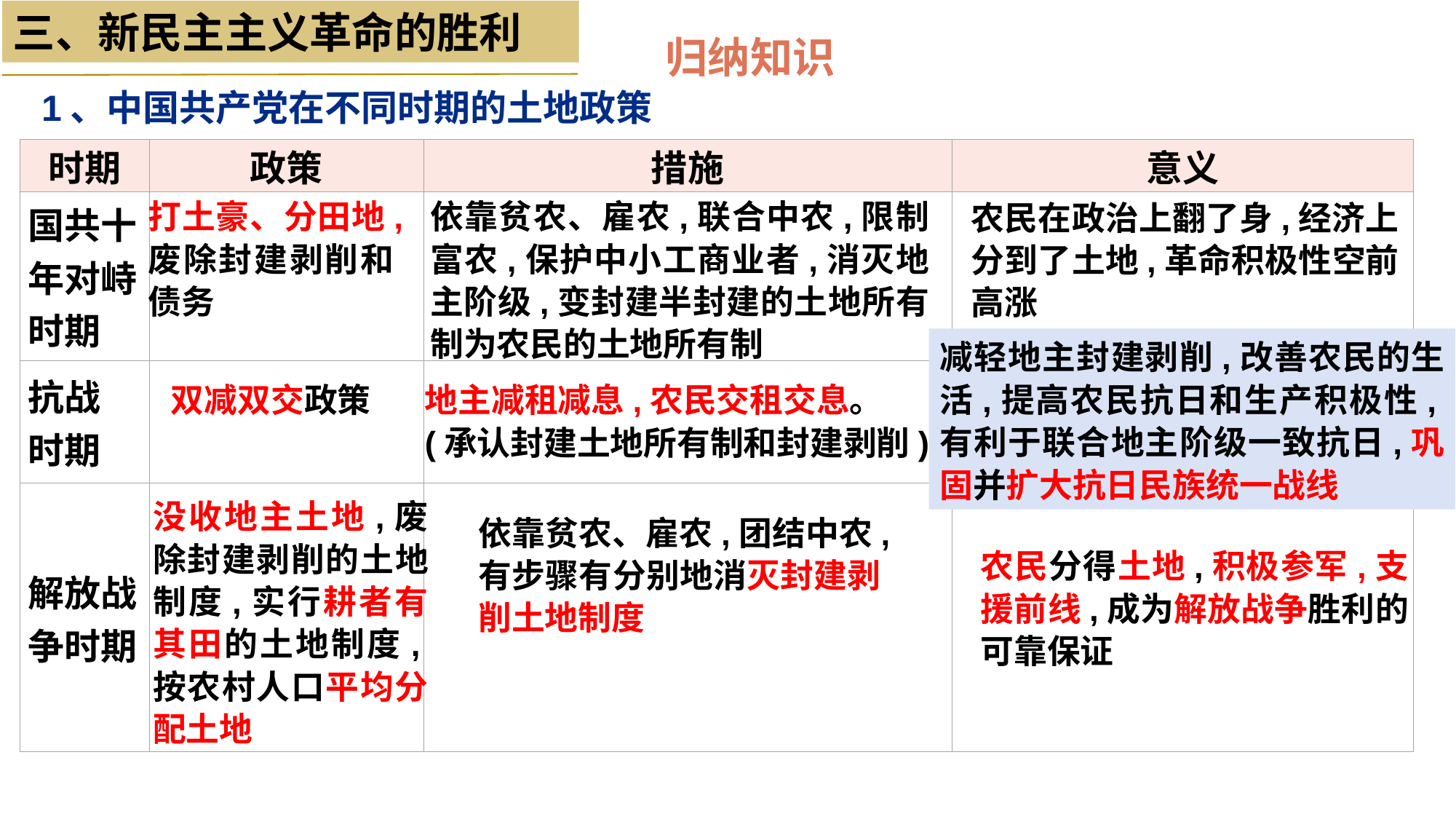

三、新民主主义革命的胜利
归纳知识
1、中国共产党在不同时期的土地政策
| 时期 | 政策 | 措施 | 意义 |
| --- | --- | --- | --- |
| 国共十年对峙时期 |  |  |  |
| 抗战 时期 |  |  |  |
| 解放战争时期 |  |  |  |
打土豪、分田地,废除封建剥削和债务
依靠贫农、雇农,联合中农,限制富农,保护中小工商业者,消灭地主阶级,变封建半封建的土地所有制为农民的土地所有制
农民在政治上翻了身,经济上分到了土地,革命积极性空前高涨
减轻地主封建剥削,改善农民的生活,提高农民抗日和生产积极性,有利于联合地主阶级一致抗日,巩固并扩大抗日民族统一战线
双减双交政策
地主减租减息,农民交租交息。
(承认封建土地所有制和封建剥削)
没收地主土地,废除封建剥削的土地制度,实行耕者有其田的土地制度,按农村人口平均分配土地
依靠贫农、雇农,团结中农,有步骤有分别地消灭封建剥削土地制度
农民分得土地,积极参军,支援前线,成为解放战争胜利的可靠保证